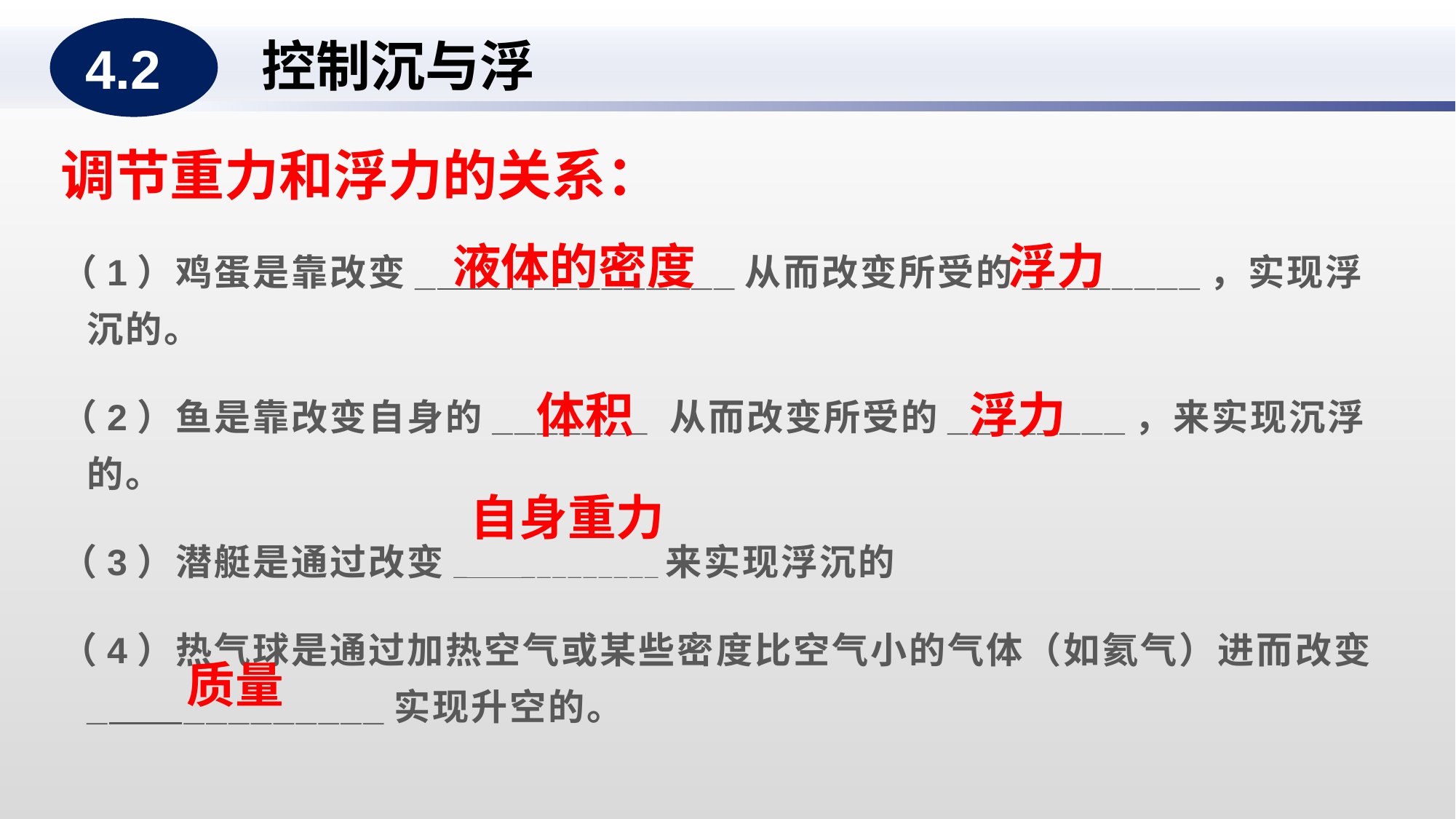

4.2

控制沉与浮

调节重力和浮力的关系：

（1）鸡蛋是靠改变_      __________从而改变所受的________，实现浮沉的。
（2）鱼是靠改变自身的_______ 从而改变所受的________，来实现沉浮的。
（3）潜艇是通过改变_      _________来实现浮沉的
（4）热气球是通过加热空气或某些密度比空气小的气体（如氦气）进而改变_      _________实现升空的。
浮力
液体的密度
体积
浮力
自身重力
质量